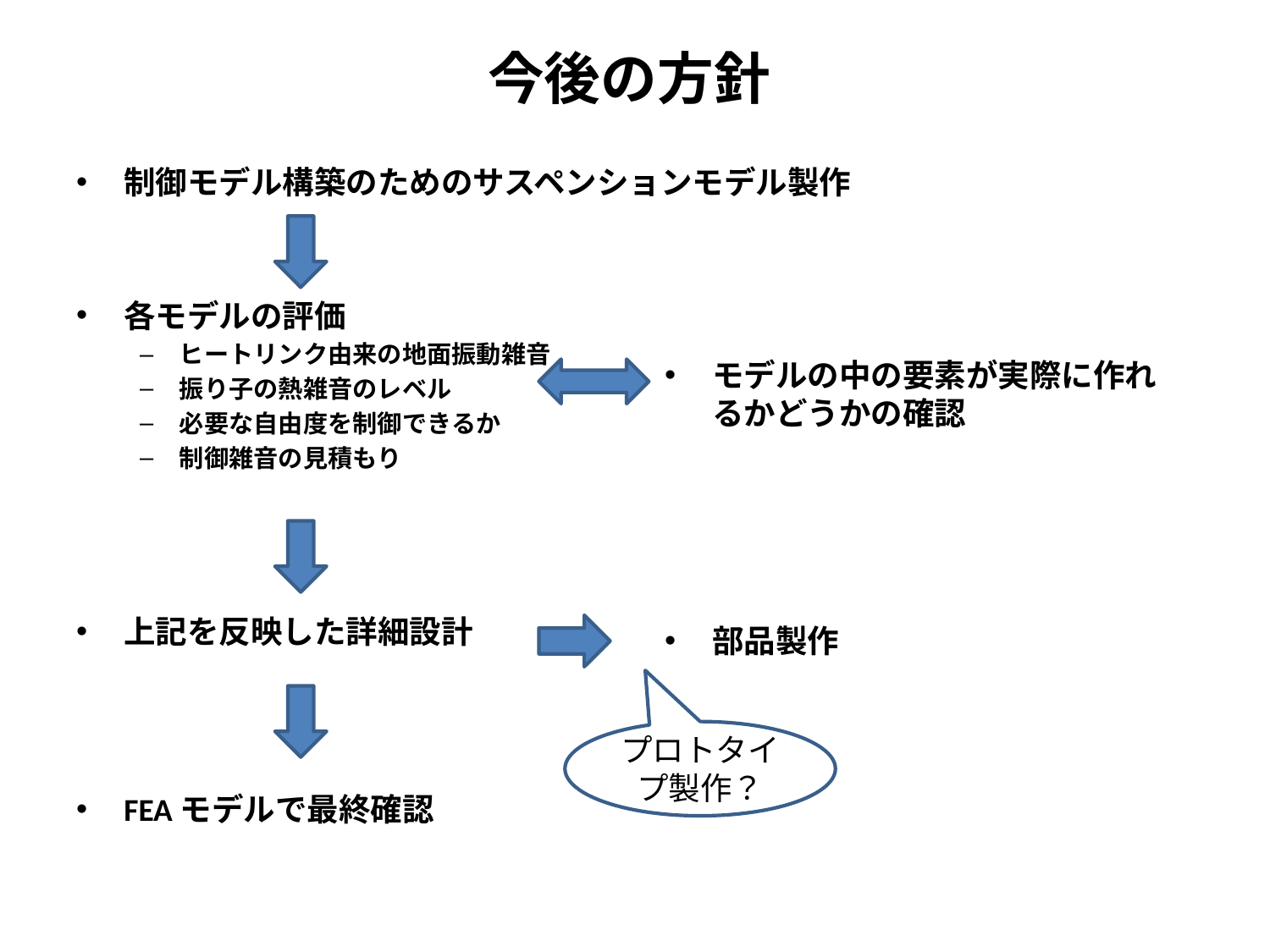

# 今後の方針
制御モデル構築のためのサスペンションモデル製作

各モデルの評価
ヒートリンク由来の地面振動雑音
振り子の熱雑音のレベル
必要な自由度を制御できるか
制御雑音の見積もり

上記を反映した詳細設計

FEAモデルで最終確認

モデルの中の要素が実際に作れるかどうかの確認

部品製作

プロトタイプ製作？